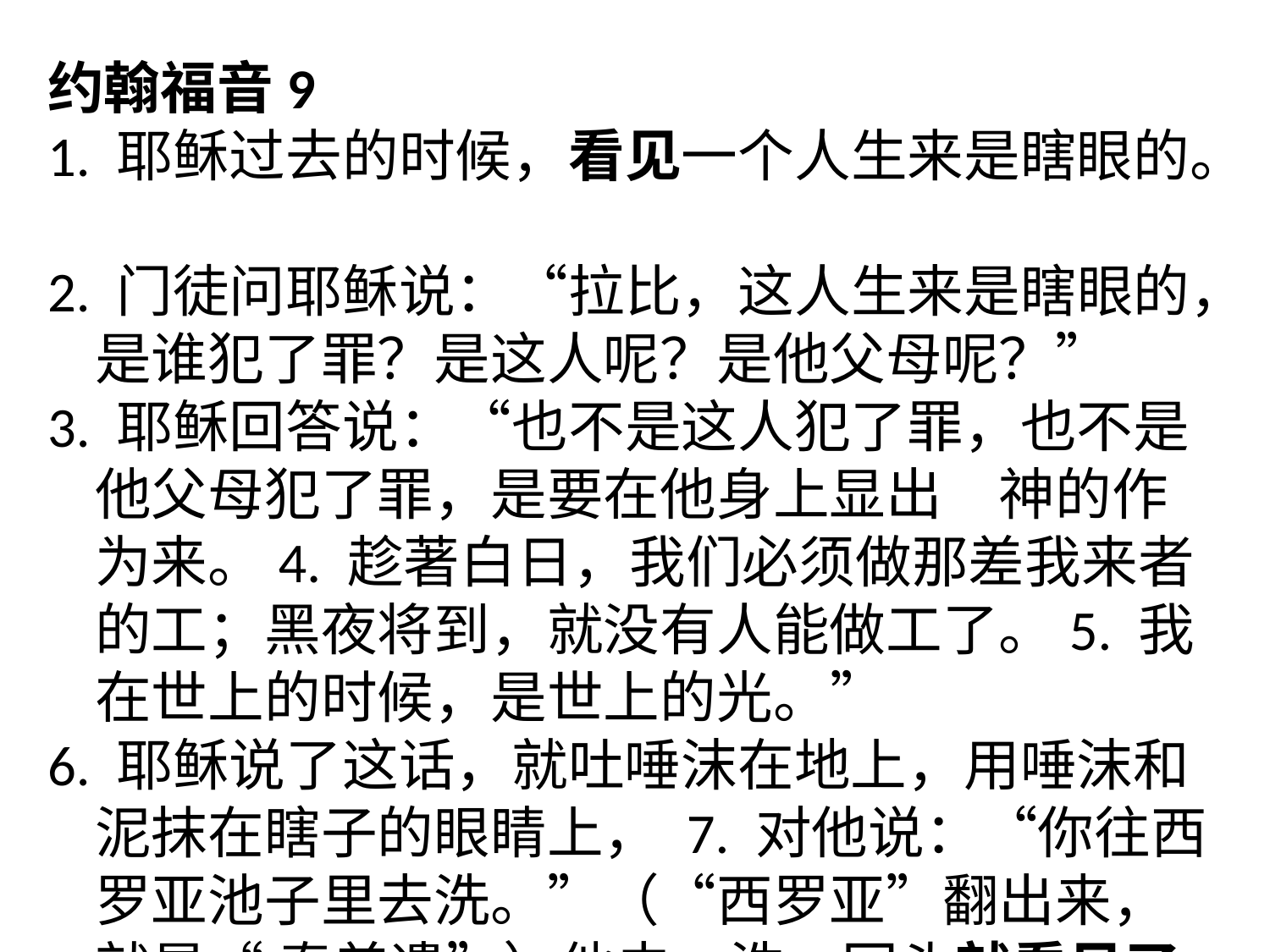

约翰福音9
1. 耶稣过去的时候，看见一个人生来是瞎眼的。
2. 门徒问耶稣说：“拉比，这人生来是瞎眼的，是谁犯了罪？是这人呢？是他父母呢？”
3. 耶稣回答说：“也不是这人犯了罪，也不是他父母犯了罪，是要在他身上显出　神的作为来。4. 趁著白日，我们必须做那差我来者的工；黑夜将到，就没有人能做工了。5. 我在世上的时候，是世上的光。”
6. 耶稣说了这话，就吐唾沫在地上，用唾沫和泥抹在瞎子的眼睛上， 7. 对他说：“你往西罗亚池子里去洗。”（“西罗亚”翻出来，就是“ 奉差遣”）他去一洗，回头就看见了。